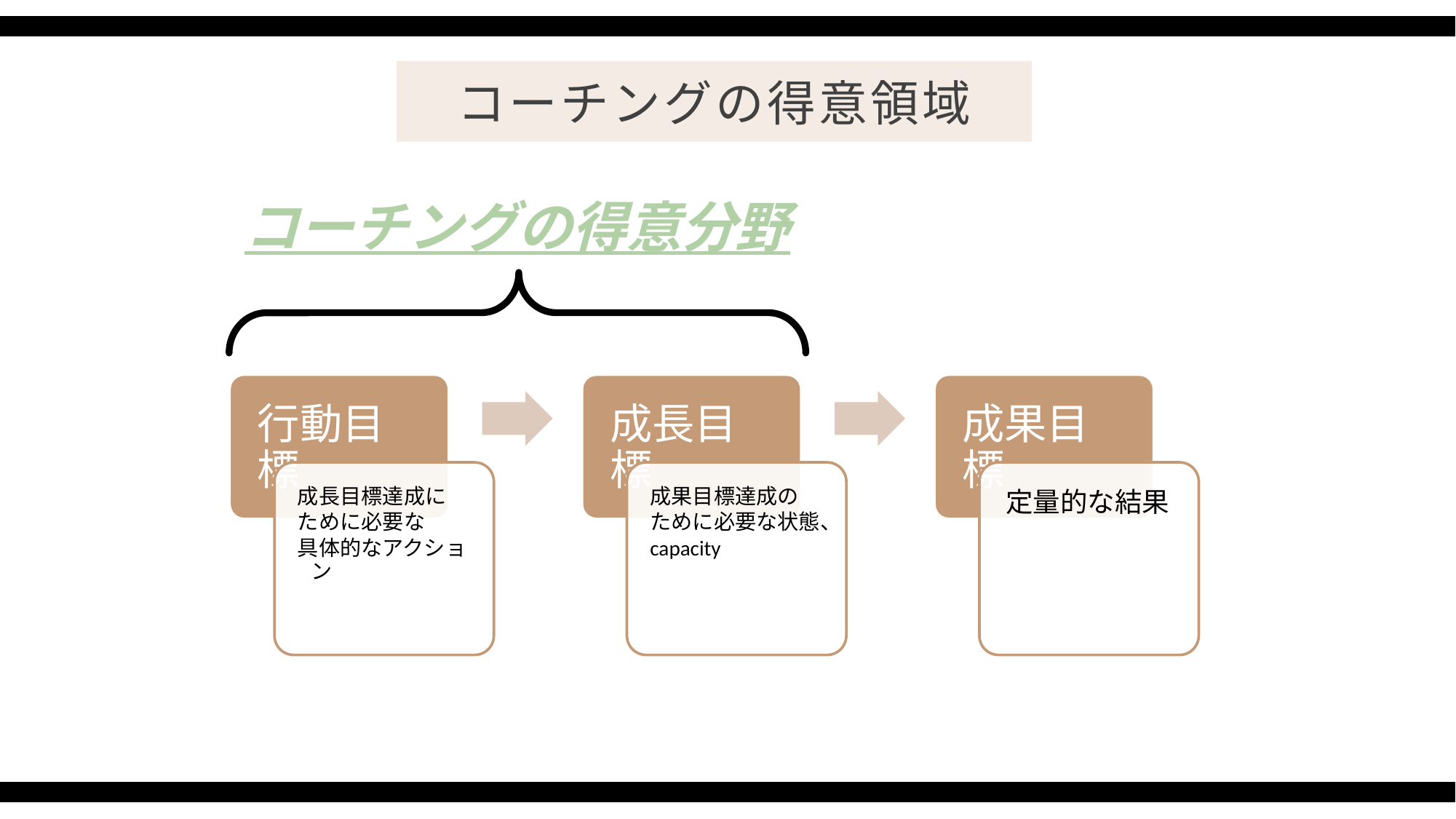

コーチングの得意領域
コーチングの得意分野
行動目標
成長目標達成に
ために必要な
具体的なアクション

成長目標
成果目標達成の
ために必要な状態、
capacity

成果目標
定量的な結果